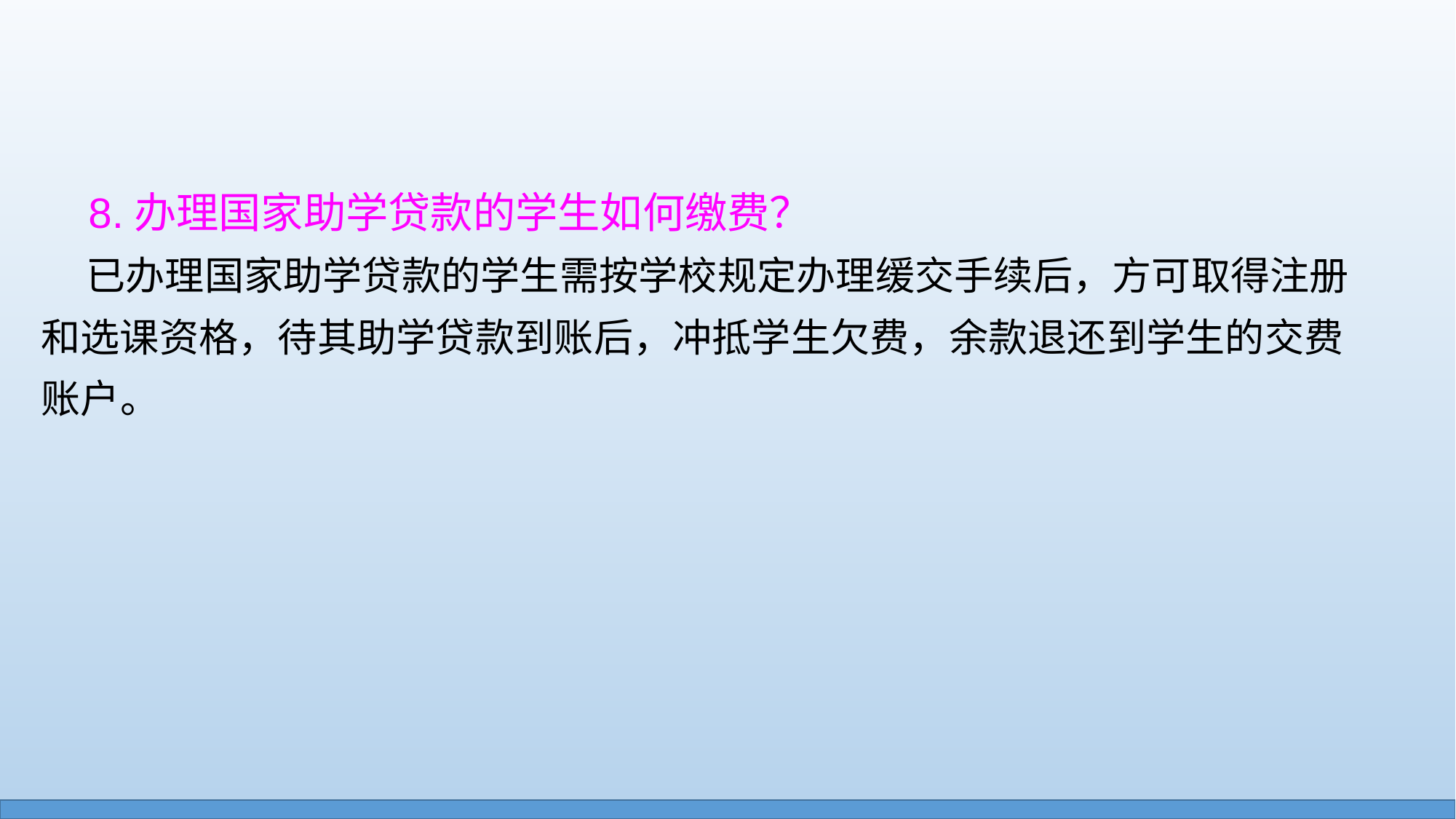

8.办理国家助学贷款的学生如何缴费？
    已办理国家助学贷款的学生需按学校规定办理缓交手续后，方可取得注册和选课资格，待其助学贷款到账后，冲抵学生欠费，余款退还到学生的交费账户。